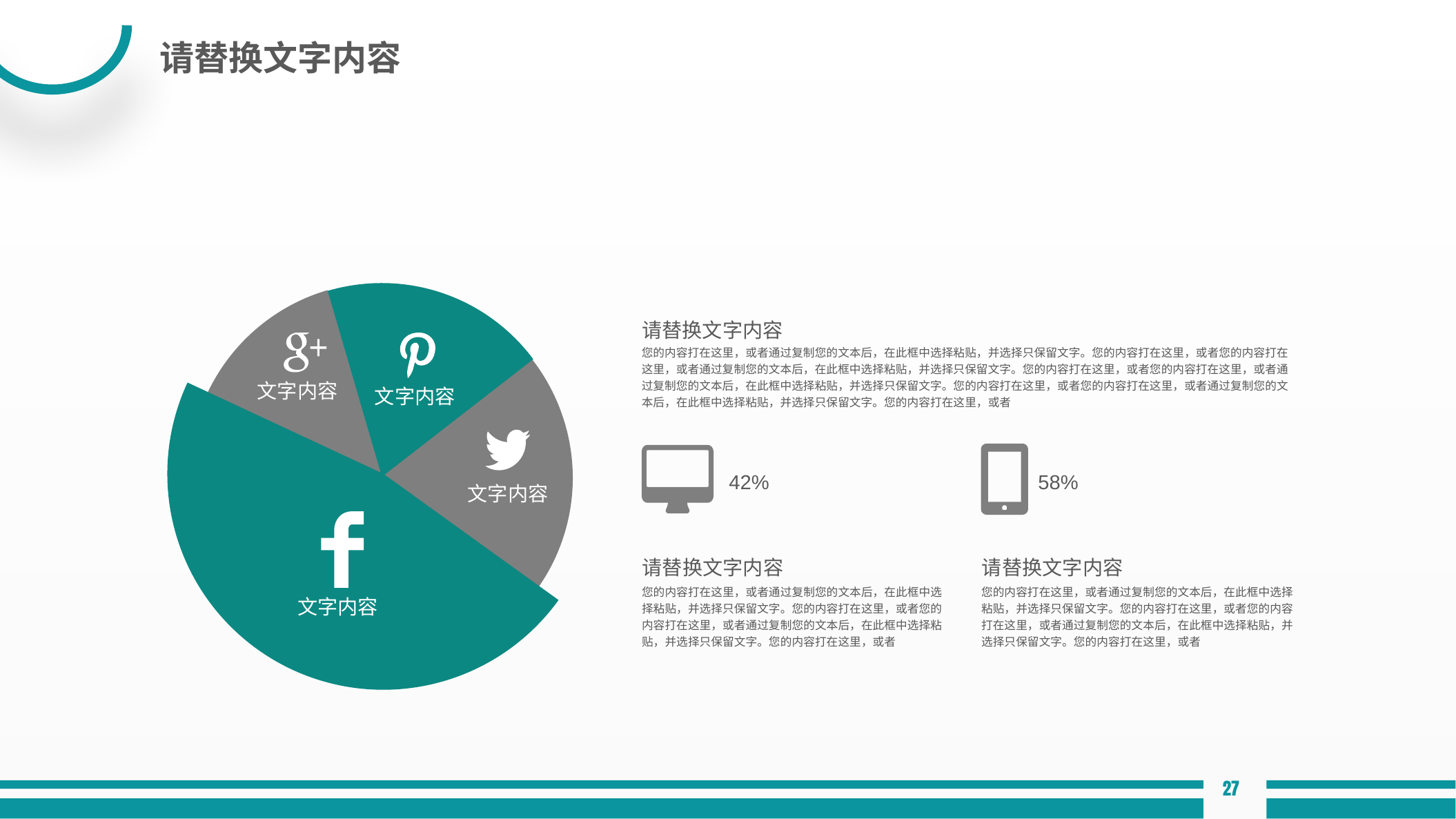

请替换文字内容

文字内容
文字内容

文字内容

文字内容
请替换文字内容
您的内容打在这里，或者通过复制您的文本后，在此框中选择粘贴，并选择只保留文字。您的内容打在这里，或者您的内容打在这里，或者通过复制您的文本后，在此框中选择粘贴，并选择只保留文字。您的内容打在这里，或者您的内容打在这里，或者通过复制您的文本后，在此框中选择粘贴，并选择只保留文字。您的内容打在这里，或者您的内容打在这里，或者通过复制您的文本后，在此框中选择粘贴，并选择只保留文字。您的内容打在这里，或者

42%
58%
请替换文字内容
请替换文字内容
您的内容打在这里，或者通过复制您的文本后，在此框中选择粘贴，并选择只保留文字。您的内容打在这里，或者您的内容打在这里，或者通过复制您的文本后，在此框中选择粘贴，并选择只保留文字。您的内容打在这里，或者
您的内容打在这里，或者通过复制您的文本后，在此框中选择粘贴，并选择只保留文字。您的内容打在这里，或者您的内容打在这里，或者通过复制您的文本后，在此框中选择粘贴，并选择只保留文字。您的内容打在这里，或者